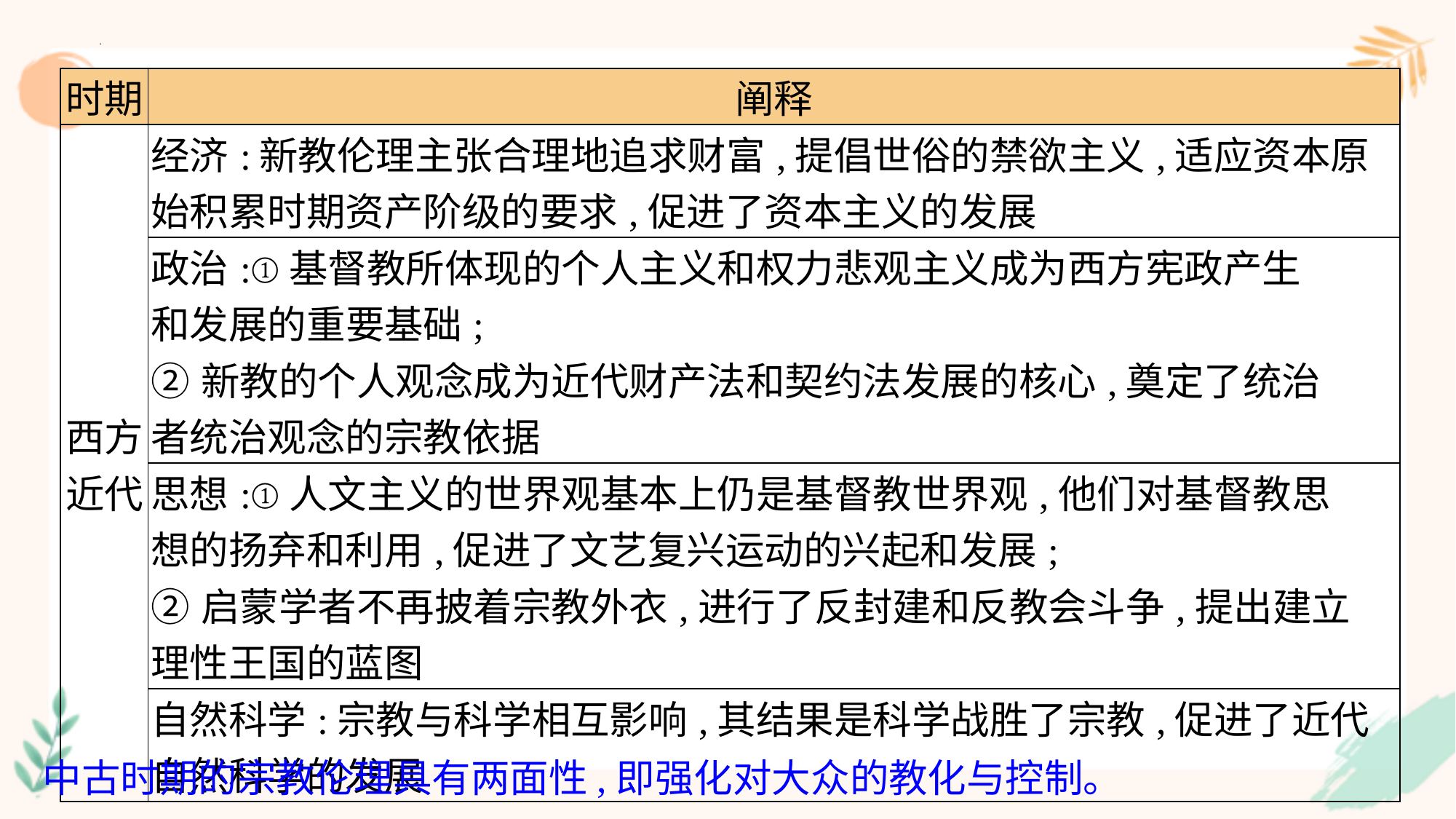

| 时期 | 阐释 |
| --- | --- |
| 西方 近代 | 经济:新教伦理主张合理地追求财富,提倡世俗的禁欲主义,适应资本原 始积累时期资产阶级的要求,促进了资本主义的发展 |
|  | 政治:①基督教所体现的个人主义和权力悲观主义成为西方宪政产生 和发展的重要基础; ②新教的个人观念成为近代财产法和契约法发展的核心,奠定了统治 者统治观念的宗教依据 |
|  | 思想:①人文主义的世界观基本上仍是基督教世界观,他们对基督教思 想的扬弃和利用,促进了文艺复兴运动的兴起和发展; ②启蒙学者不再披着宗教外衣,进行了反封建和反教会斗争,提出建立 理性王国的蓝图 |
|  | 自然科学:宗教与科学相互影响,其结果是科学战胜了宗教,促进了近代 自然科学的发展 |
中古时期的宗教伦理具有两面性,即强化对大众的教化与控制。